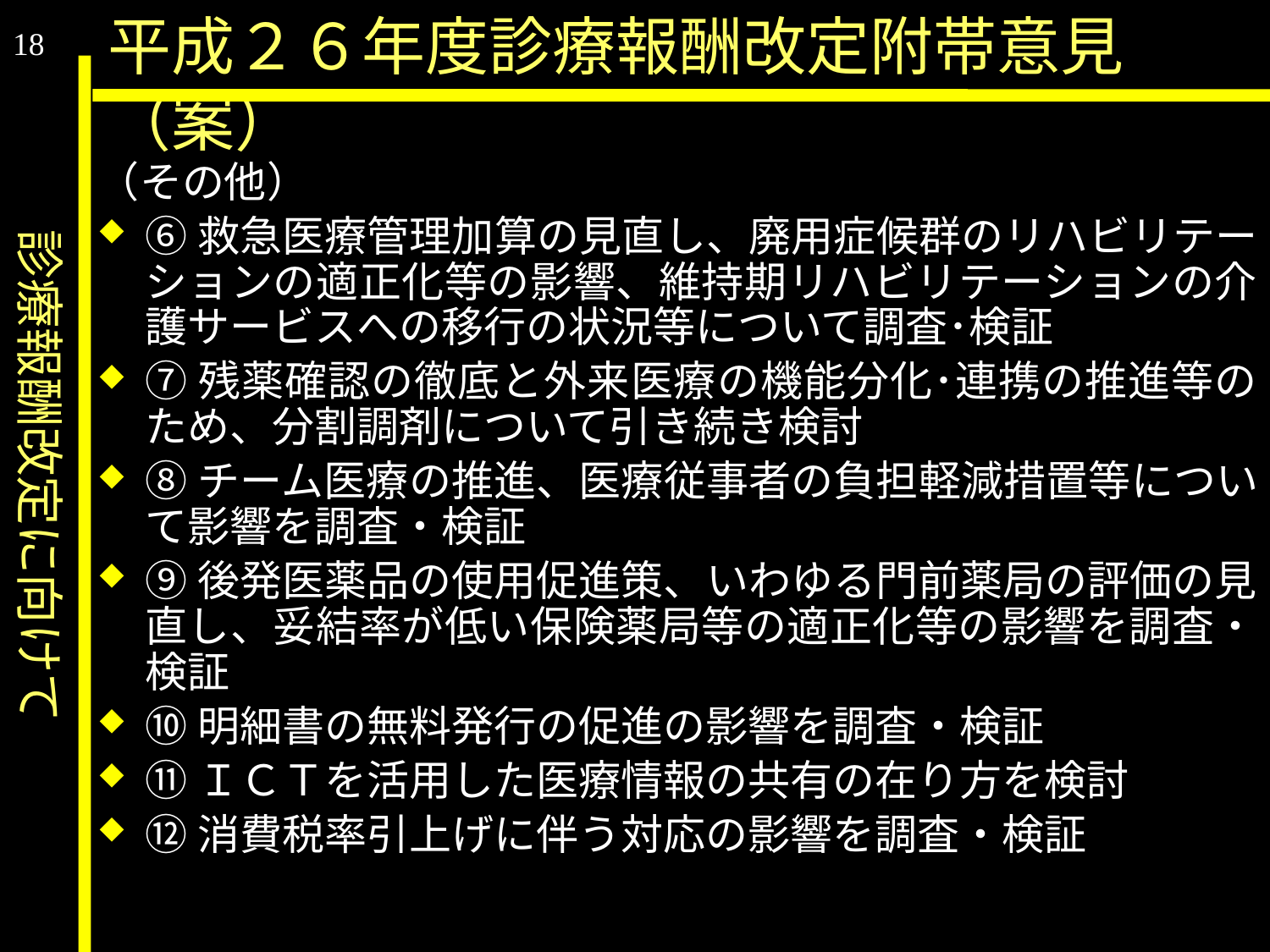

診療報酬改定に向けて
平成２６年度診療報酬改定附帯意見（案）
18

（その他）
⑥救急医療管理加算の見直し、廃用症候群のリハビリテーションの適正化等の影響、維持期リハビリテーションの介護サービスへの移行の状況等について調査･検証
⑦残薬確認の徹底と外来医療の機能分化･連携の推進等のため、分割調剤について引き続き検討
⑧チーム医療の推進、医療従事者の負担軽減措置等について影響を調査・検証
⑨後発医薬品の使用促進策、いわゆる門前薬局の評価の見直し、妥結率が低い保険薬局等の適正化等の影響を調査・検証
⑩明細書の無料発行の促進の影響を調査・検証
⑪ＩＣＴを活用した医療情報の共有の在り方を検討
⑫消費税率引上げに伴う対応の影響を調査・検証